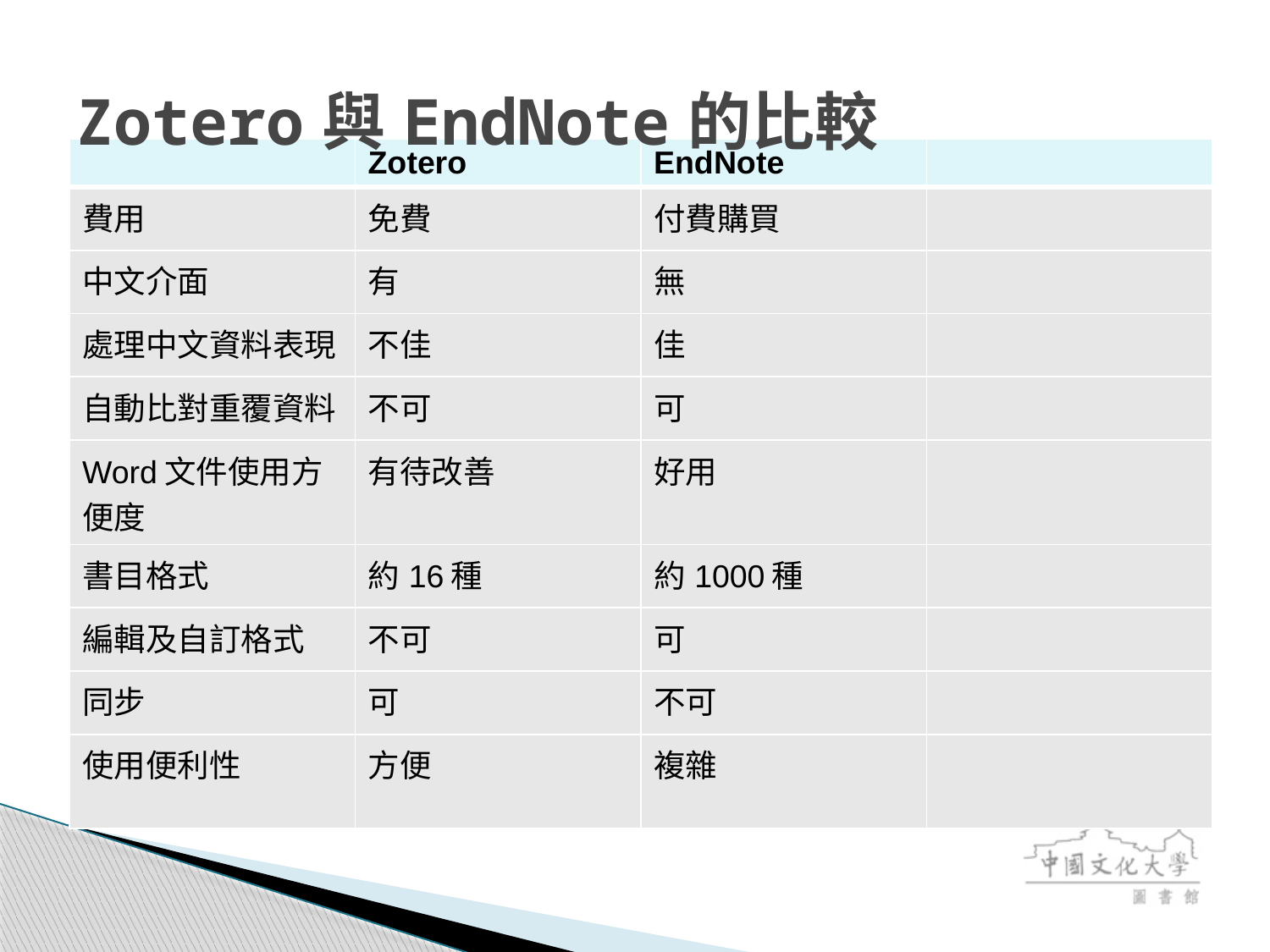

# Zotero與EndNote的比較
|  | Zotero | EndNote |  |
| --- | --- | --- | --- |
| 費用 | 免費 | 付費購買 |  |
| 中文介面 | 有 | 無 |  |
| 處理中文資料表現 | 不佳 | 佳 |  |
| 自動比對重覆資料 | 不可 | 可 |  |
| Word文件使用方便度 | 有待改善 | 好用 |  |
| 書目格式 | 約16種 | 約1000種 |  |
| 編輯及自訂格式 | 不可 | 可 |  |
| 同步 | 可 | 不可 |  |
| 使用便利性 | 方便 | 複雜 |  |